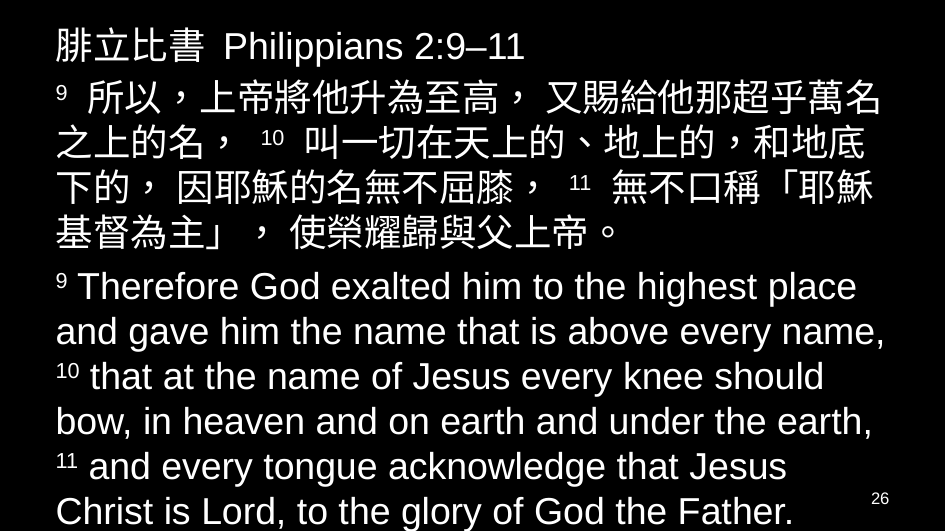

腓立比書 Philippians 2:9–11
9 所以，上帝將他升為至高， 又賜給他那超乎萬名之上的名， 10 叫一切在天上的、地上的，和地底下的， 因耶穌的名無不屈膝， 11 無不口稱「耶穌基督為主」， 使榮耀歸與父上帝。
9 Therefore God exalted him to the highest place and gave him the name that is above every name, 10 that at the name of Jesus every knee should bow, in heaven and on earth and under the earth, 11 and every tongue acknowledge that Jesus Christ is Lord, to the glory of God the Father.

26